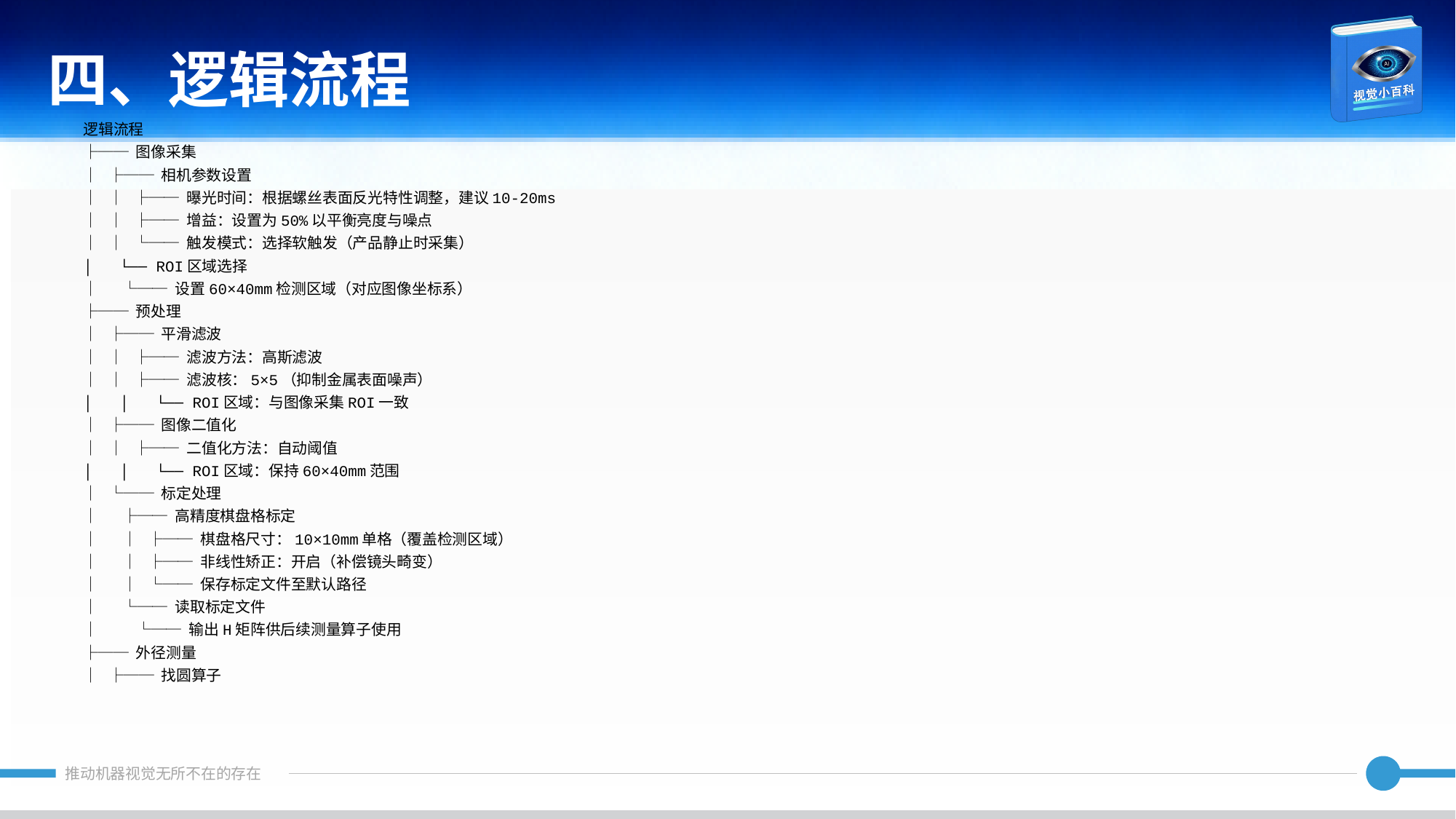

四、逻辑流程

逻辑流程
├── 图像采集
│   ├── 相机参数设置
│   │   ├── 曝光时间：根据螺丝表面反光特性调整，建议10-20ms
│   │   ├── 增益：设置为50%以平衡亮度与噪点
│   │   └── 触发模式：选择软触发（产品静止时采集）
│   └── ROI区域选择
│       └── 设置60×40mm检测区域（对应图像坐标系）
├── 预处理
│   ├── 平滑滤波
│   │   ├── 滤波方法：高斯滤波
│   │   ├── 滤波核：5×5（抑制金属表面噪声）
│   │   └── ROI区域：与图像采集ROI一致
│   ├── 图像二值化
│   │   ├── 二值化方法：自动阈值
│   │   └── ROI区域：保持60×40mm范围
│   └── 标定处理
│       ├── 高精度棋盘格标定
│       │   ├── 棋盘格尺寸：10×10mm单格（覆盖检测区域）
│       │   ├── 非线性矫正：开启（补偿镜头畸变）
│       │   └── 保存标定文件至默认路径
│       └── 读取标定文件
│           └── 输出H矩阵供后续测量算子使用
├── 外径测量
│   ├── 找圆算子
8